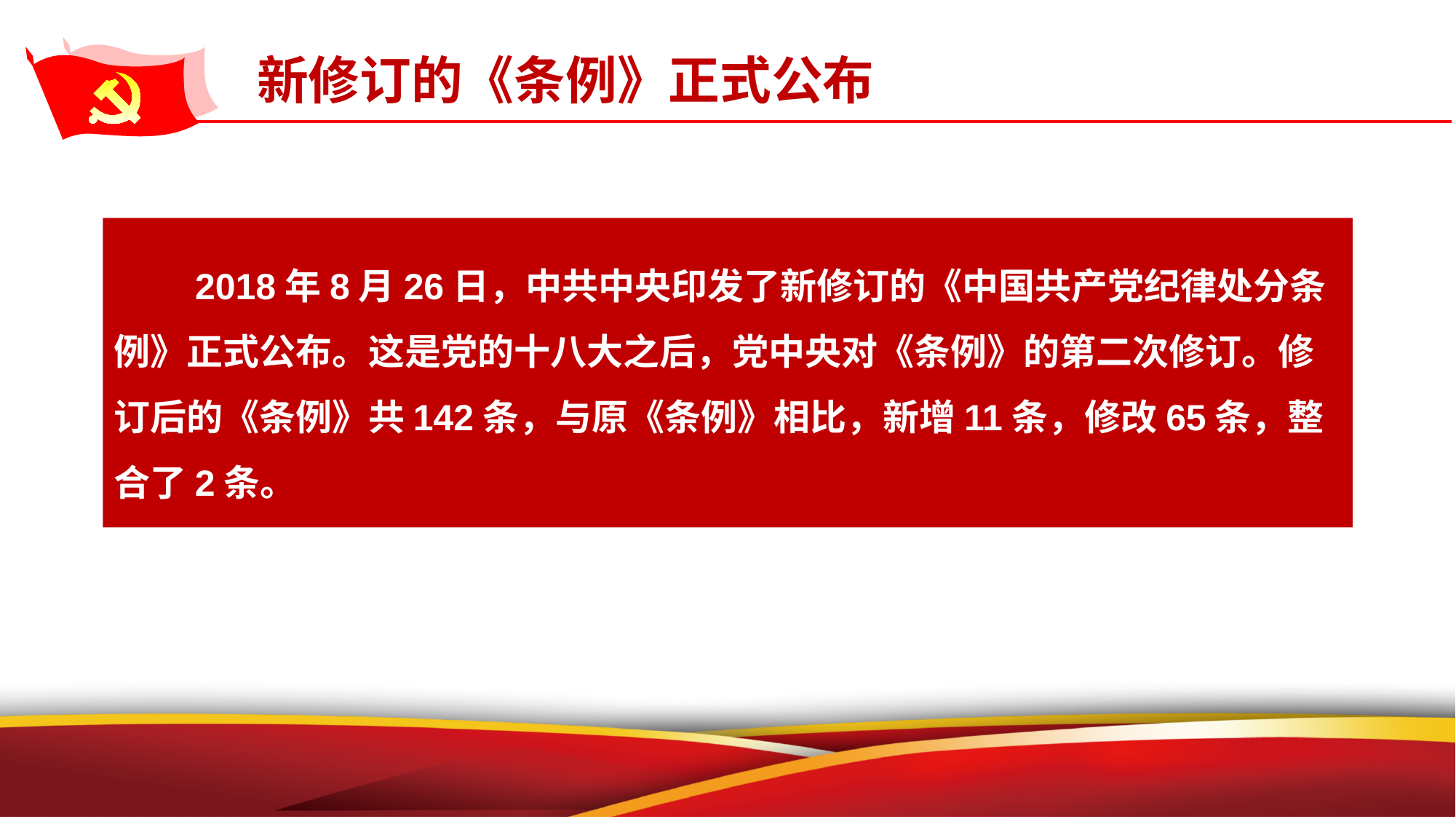

新修订的《条例》正式公布
        2018年8月26日，中共中央印发了新修订的《中国共产党纪律处分条例》正式公布。这是党的十八大之后，党中央对《条例》的第二次修订。修订后的《条例》共142条，与原《条例》相比，新增11条，修改65条，整合了2条。